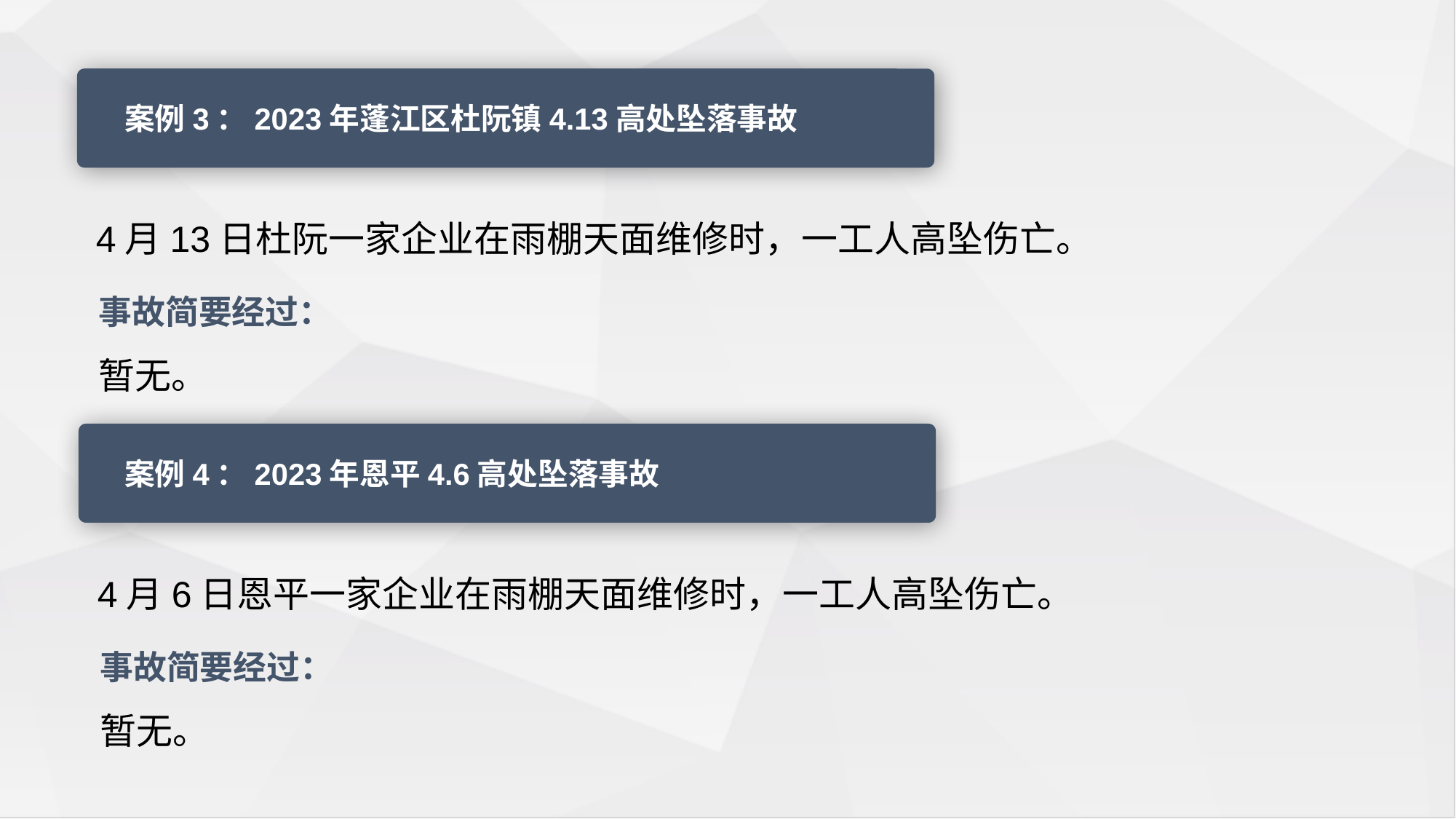

案例3：2023年蓬江区杜阮镇4.13高处坠落事故
4月13日杜阮一家企业在雨棚天面维修时，一工人高坠伤亡。
事故简要经过：
暂无。

案例4：2023年恩平4.6高处坠落事故
4月6日恩平一家企业在雨棚天面维修时，一工人高坠伤亡。
事故简要经过：
暂无。